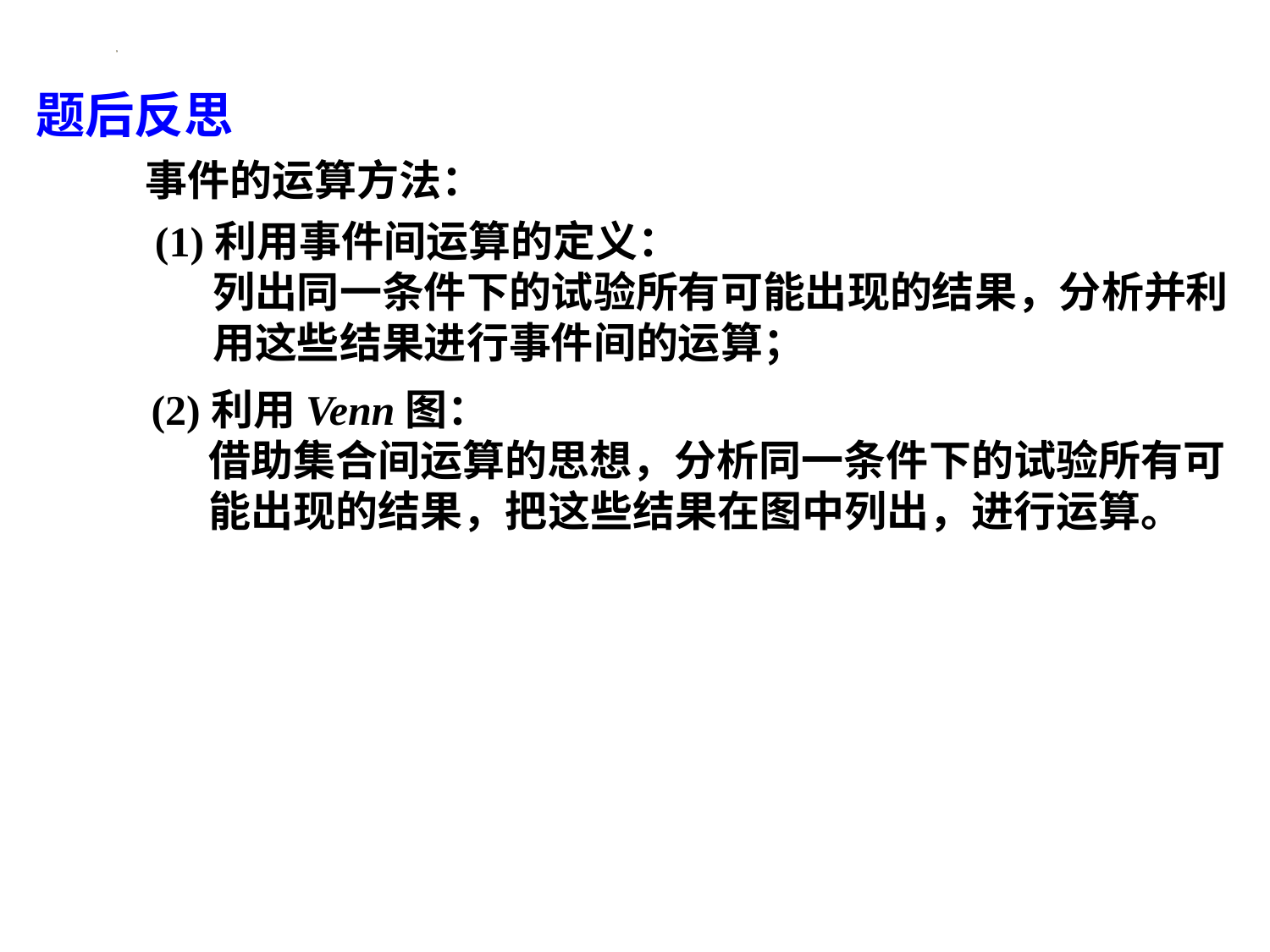

题后反思
事件的运算方法：
(1)利用事件间运算的定义：
     列出同一条件下的试验所有可能出现的结果，分析并利
     用这些结果进行事件间的运算；
(2)利用Venn图：
     借助集合间运算的思想，分析同一条件下的试验所有可
     能出现的结果，把这些结果在图中列出，进行运算。